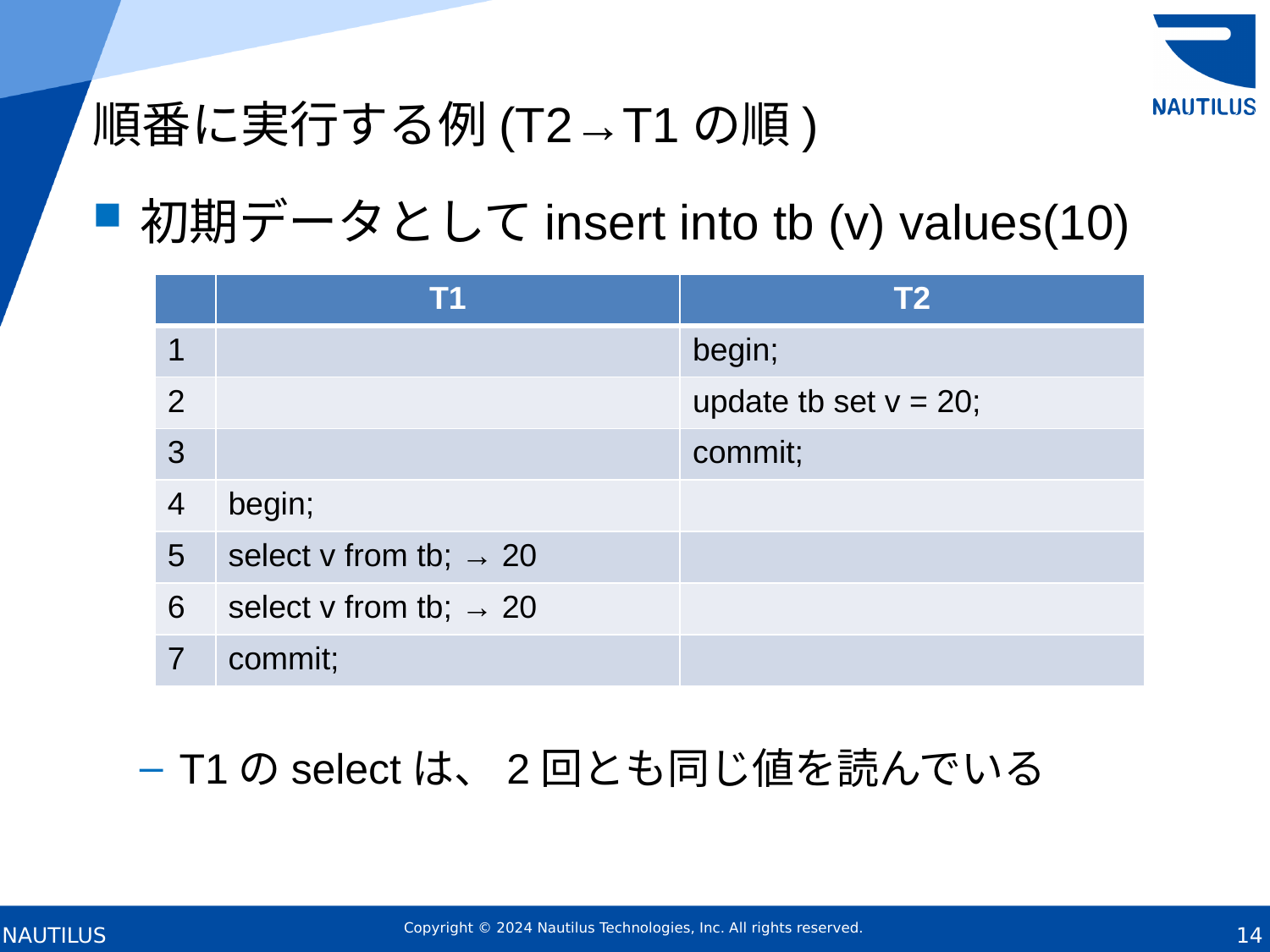

# 順番に実行する例(T2→T1の順)
初期データとしてinsert into tb (v) values(10)

T1のselectは、2回とも同じ値を読んでいる

|  | T1 | T2 |
| --- | --- | --- |
| 1 |  | begin; |
| 2 |  | update tb set v = 20; |
| 3 |  | commit; |
| 4 | begin; |  |
| 5 | select v from tb; → 20 |  |
| 6 | select v from tb; → 20 |  |
| 7 | commit; |  |